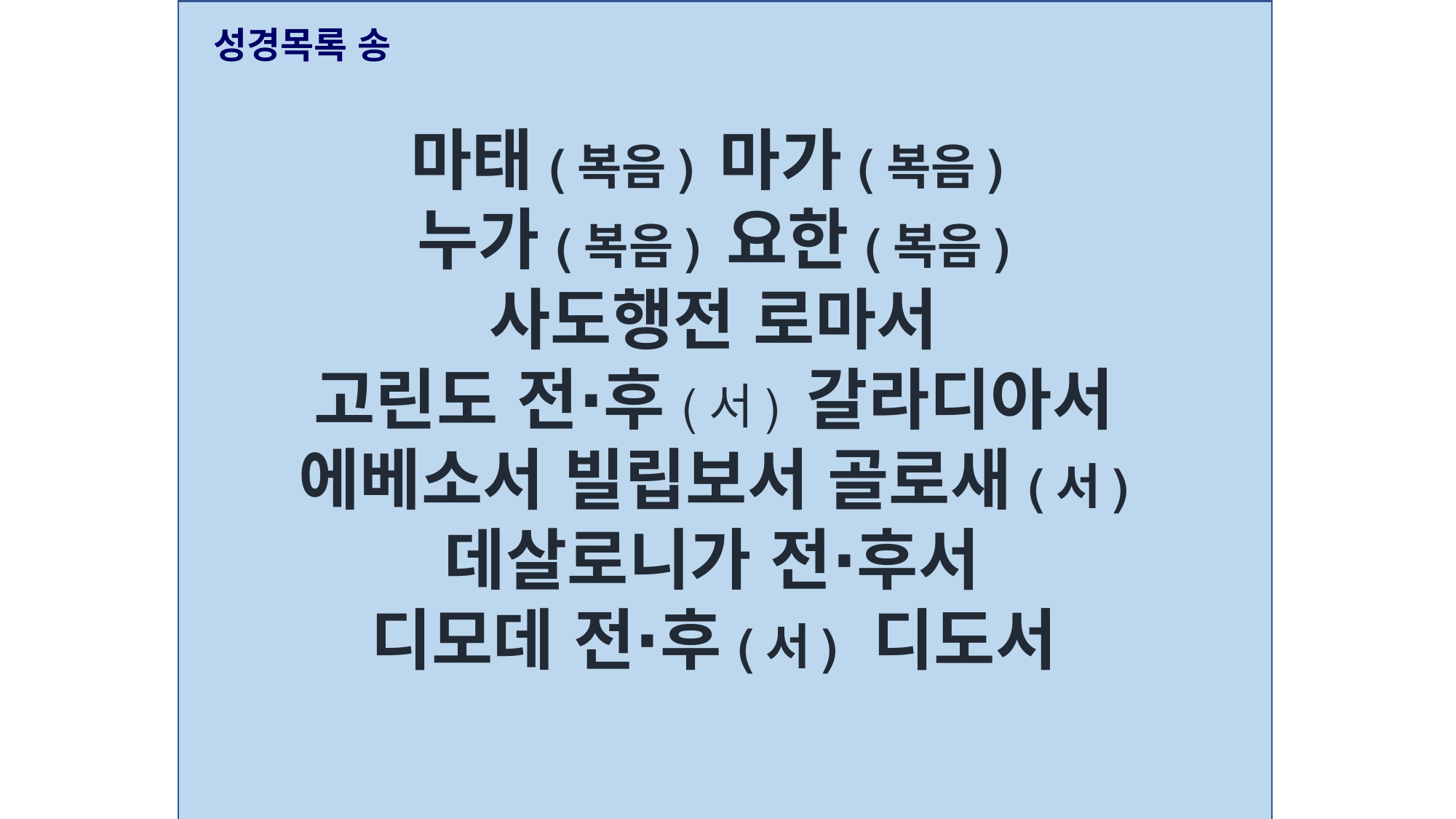

성경목록 송
마태(복음) 마가(복음)
누가(복음) 요한(복음)
사도행전 로마서
고린도 전⋅후(서) 갈라디아서
에베소서 빌립보서 골로새(서)
 데살로니가 전⋅후서
디모데 전⋅후(서) 디도서